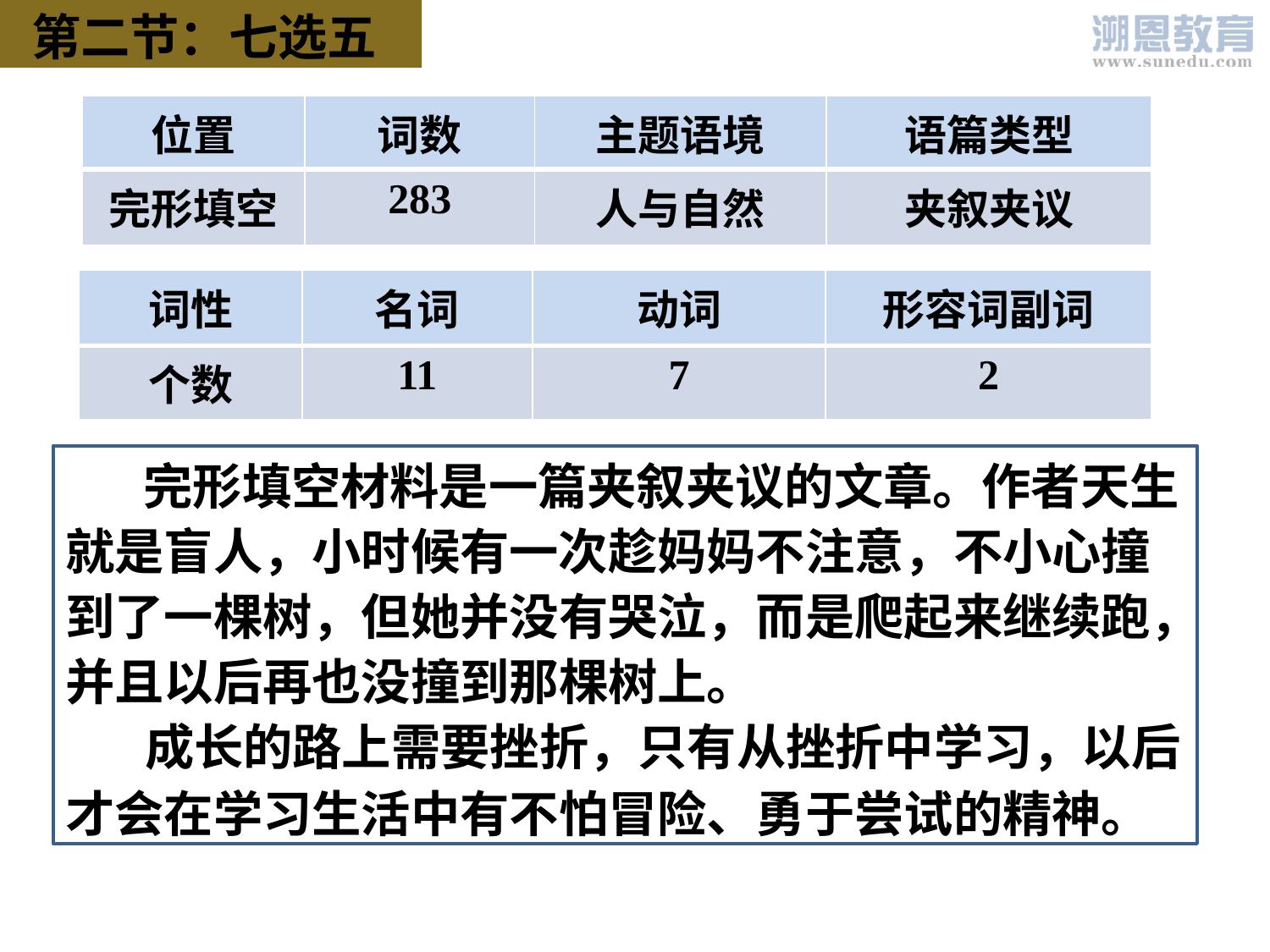

第二节：七选五
| 位置 | 词数 | 主题语境 | 语篇类型 |
| --- | --- | --- | --- |
| 完形填空 | 283 | 人与自然 | 夹叙夹议 |
| 词性 | 名词 | 动词 | 形容词副词 |
| --- | --- | --- | --- |
| 个数 | 11 | 7 | 2 |

      完形填空材料是一篇夹叙夹议的文章。作者天生就是盲人，小时候有一次趁妈妈不注意，不小心撞到了一棵树，但她并没有哭泣，而是爬起来继续跑，并且以后再也没撞到那棵树上。
      成长的路上需要挫折，只有从挫折中学习，以后才会在学习生活中有不怕冒险、勇于尝试的精神。。